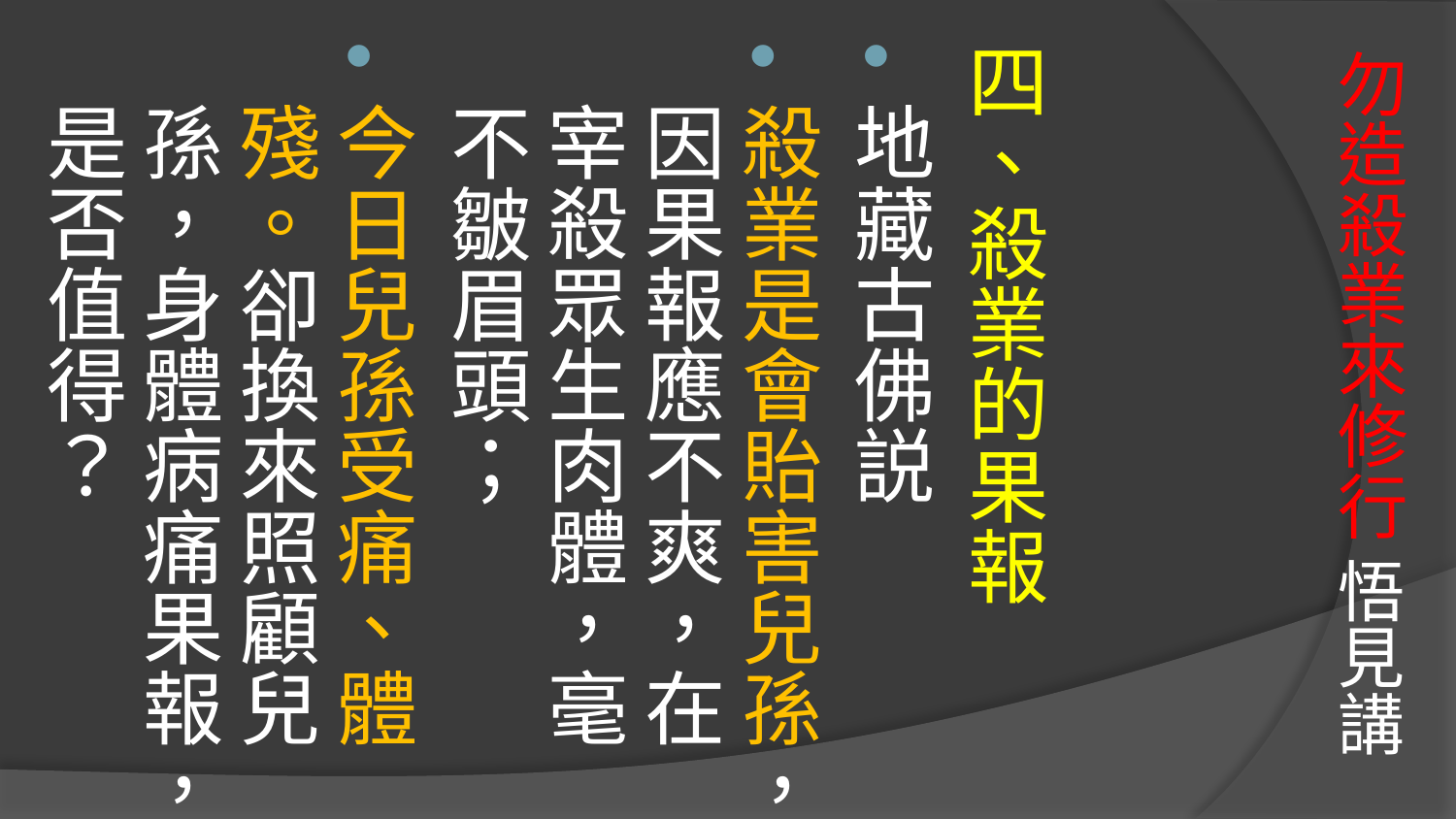

# 勿造殺業來修行 悟見講
四、殺業的果報
地藏古佛説
殺業是會貽害兒孫，因果報應不爽，在宰殺眾生肉體，毫不皺眉頭；
今日兒孫受痛、體殘。卻換來照顧兒孫，身體病痛果報，是否值得？